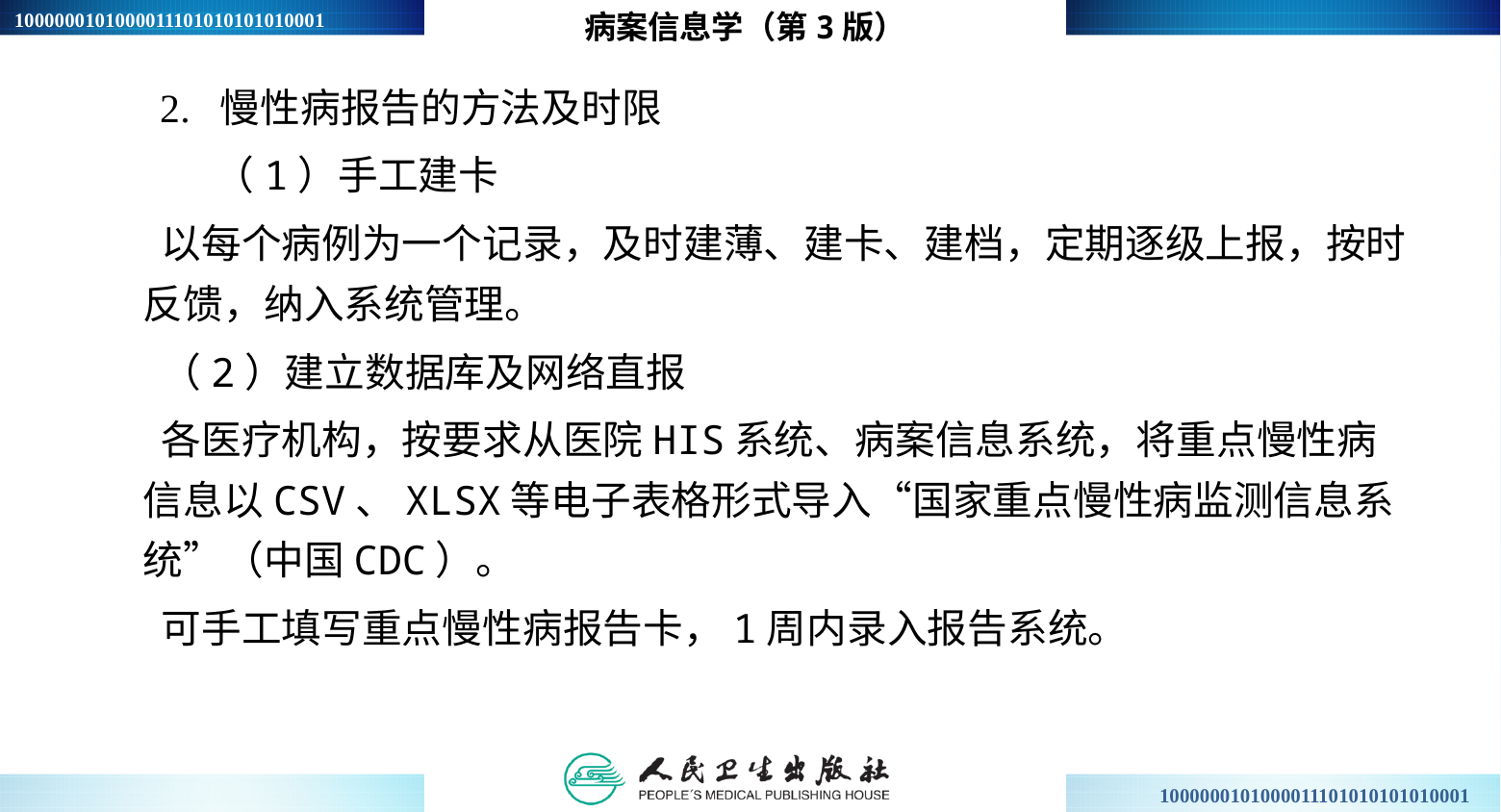

病案信息学（第3版）
       2.  慢性病报告的方法及时限
             （1）手工建卡
       以每个病例为一个记录，及时建薄、建卡、建档，定期逐级上报，按时反馈，纳入系统管理。
       （2）建立数据库及网络直报
       各医疗机构，按要求从医院HIS系统、病案信息系统，将重点慢性病信息以CSV、XLSX等电子表格形式导入“国家重点慢性病监测信息系统”（中国CDC）。
       可手工填写重点慢性病报告卡，1周内录入报告系统。